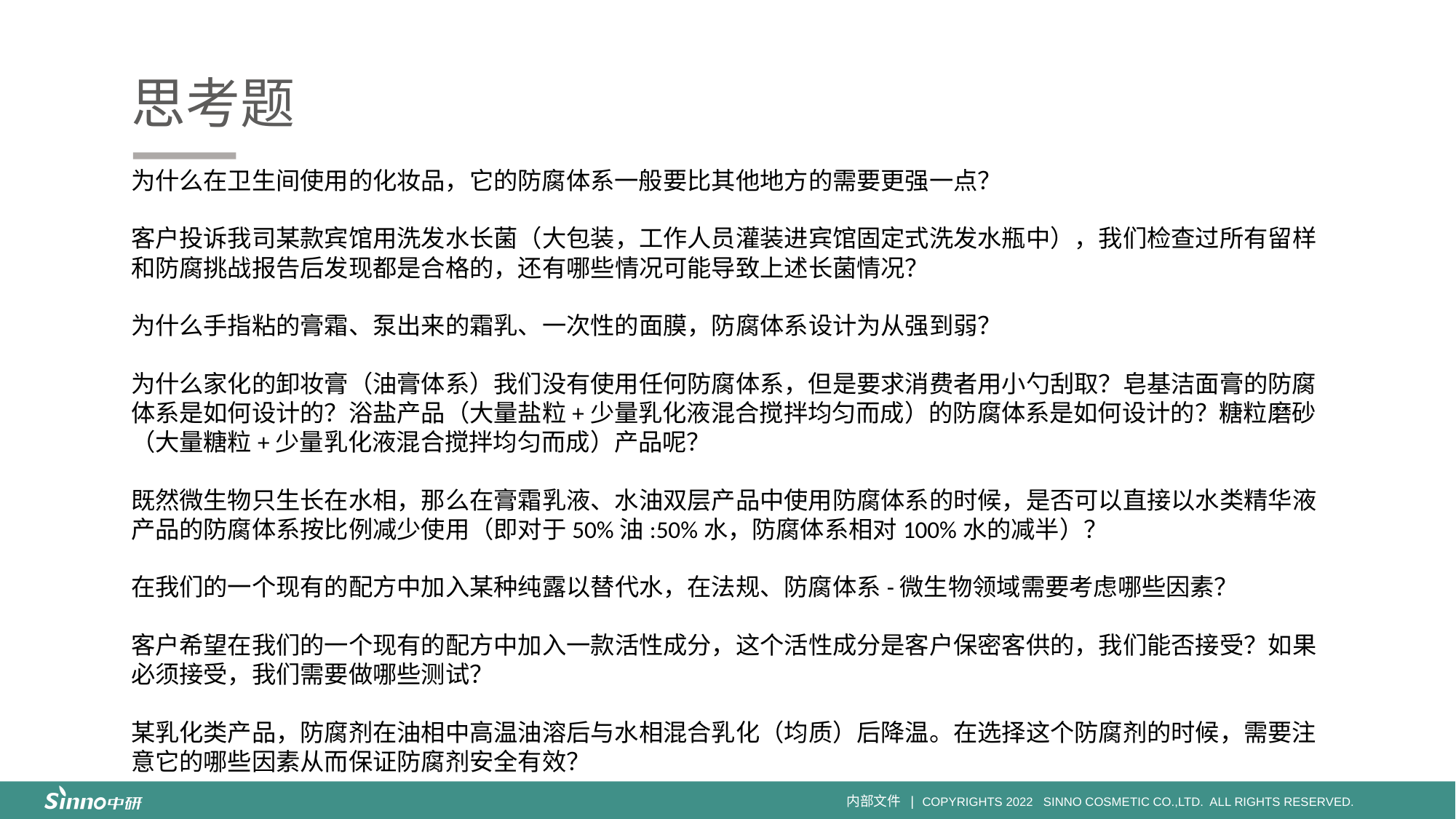

思考题

为什么在卫生间使用的化妆品，它的防腐体系一般要比其他地方的需要更强一点？

客户投诉我司某款宾馆用洗发水长菌（大包装，工作人员灌装进宾馆固定式洗发水瓶中），我们检查过所有留样和防腐挑战报告后发现都是合格的，还有哪些情况可能导致上述长菌情况？

为什么手指粘的膏霜、泵出来的霜乳、一次性的面膜，防腐体系设计为从强到弱？

为什么家化的卸妆膏（油膏体系）我们没有使用任何防腐体系，但是要求消费者用小勺刮取？皂基洁面膏的防腐体系是如何设计的？浴盐产品（大量盐粒+少量乳化液混合搅拌均匀而成）的防腐体系是如何设计的？糖粒磨砂（大量糖粒+少量乳化液混合搅拌均匀而成）产品呢？

既然微生物只生长在水相，那么在膏霜乳液、水油双层产品中使用防腐体系的时候，是否可以直接以水类精华液产品的防腐体系按比例减少使用（即对于50%油:50%水，防腐体系相对100%水的减半）？

在我们的一个现有的配方中加入某种纯露以替代水，在法规、防腐体系-微生物领域需要考虑哪些因素？

客户希望在我们的一个现有的配方中加入一款活性成分，这个活性成分是客户保密客供的，我们能否接受？如果必须接受，我们需要做哪些测试？

某乳化类产品，防腐剂在油相中高温油溶后与水相混合乳化（均质）后降温。在选择这个防腐剂的时候，需要注意它的哪些因素从而保证防腐剂安全有效？